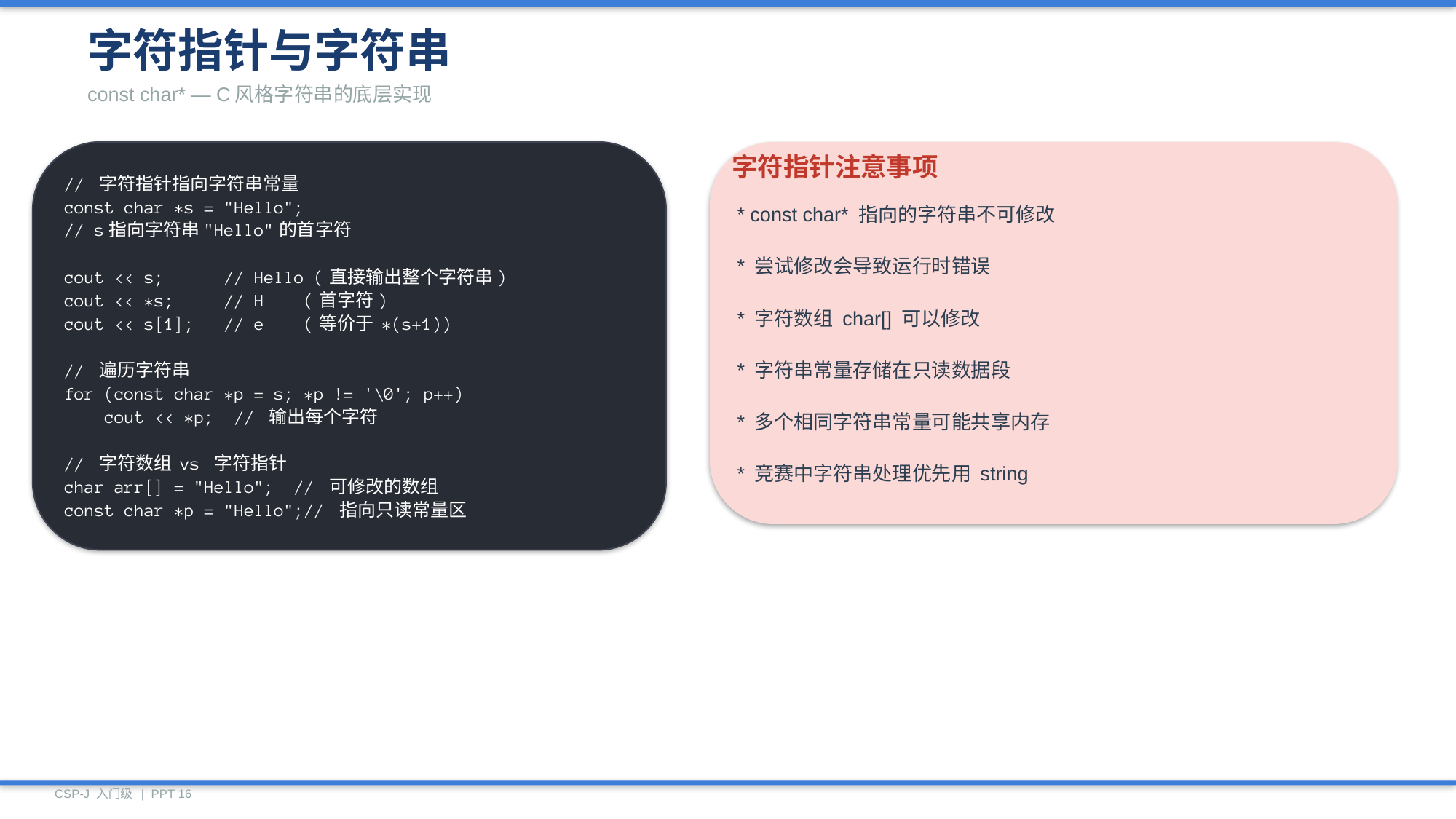

字符指针与字符串
const char* — C风格字符串的底层实现
// 字符指针指向字符串常量
const char *s = "Hello";
// s指向字符串"Hello"的首字符

cout << s;      // Hello (直接输出整个字符串)
cout << *s;     // H    (首字符)
cout << s[1];   // e    (等价于 *(s+1))

// 遍历字符串
for (const char *p = s; *p != '\0'; p++)
    cout << *p;  // 输出每个字符

// 字符数组 vs 字符指针
char arr[] = "Hello";  // 可修改的数组
const char *p = "Hello";// 指向只读常量区

字符指针注意事项
* const char* 指向的字符串不可修改
* 尝试修改会导致运行时错误
* 字符数组 char[] 可以修改
* 字符串常量存储在只读数据段
* 多个相同字符串常量可能共享内存
* 竞赛中字符串处理优先用 string

CSP-J 入门级  |  PPT 16